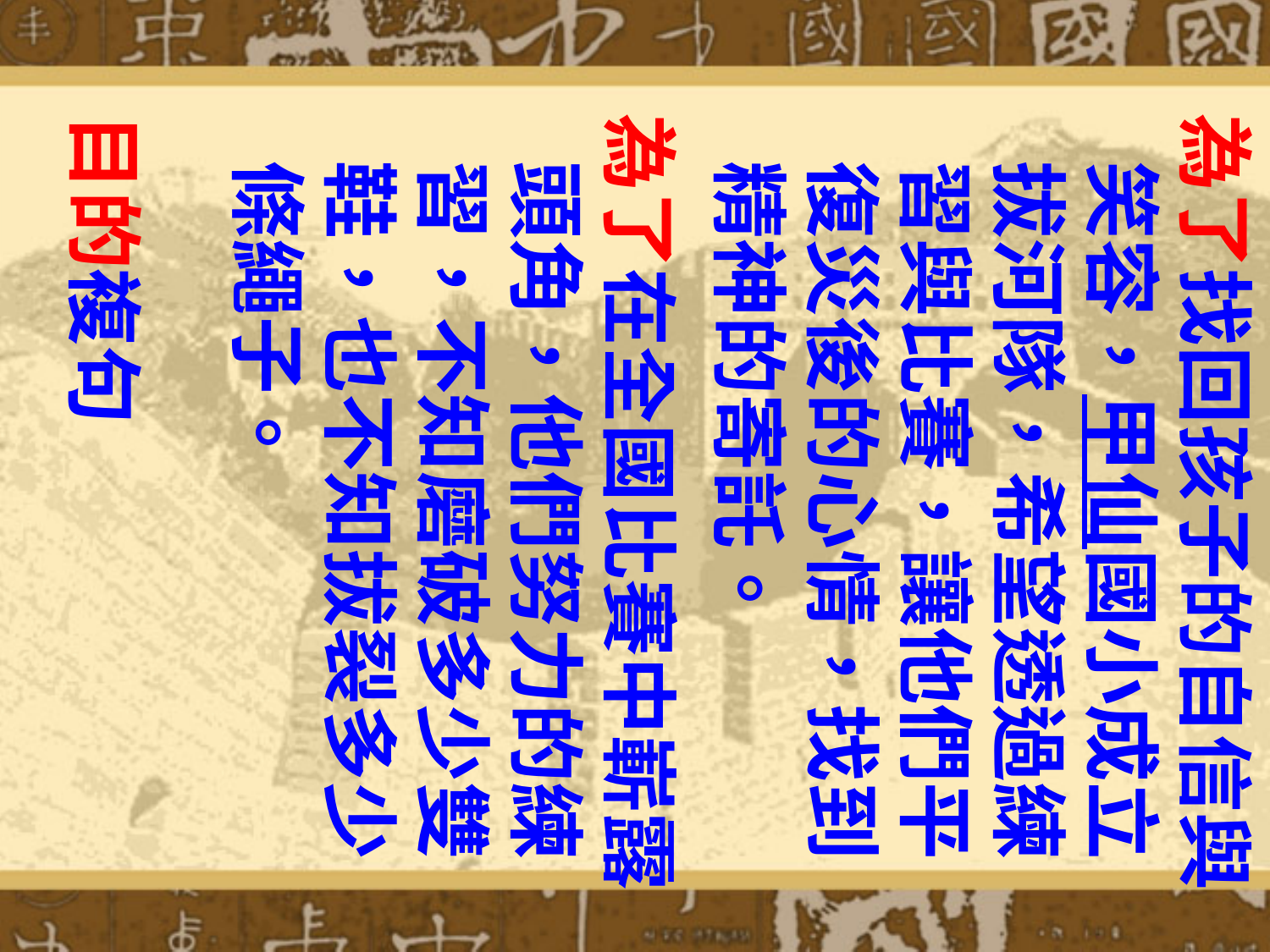

目的複句
為了在全國比賽中嶄露頭角，他們努力的練習，不知磨破多少雙鞋，也不知拔裂多少條繩子。
為了找回孩子的自信與笑容，甲仙國小成立拔河隊，希望透過練習與比賽，讓他們平復災後的心情，找到精神的寄託。